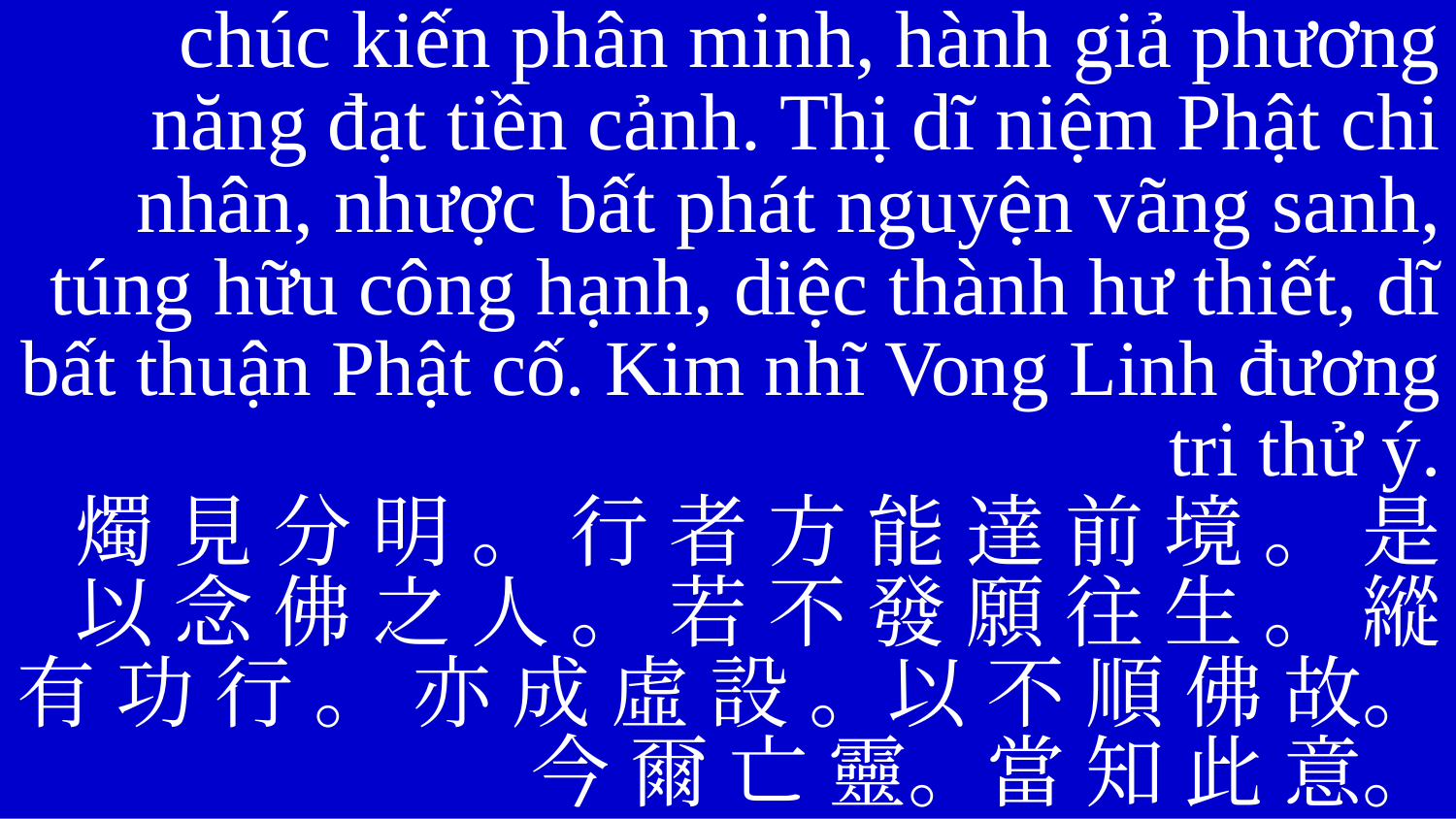

chúc kiến phân minh, hành giả phương năng đạt tiền cảnh. Thị dĩ niệm Phật chi nhân, nhược bất phát nguyện vãng sanh, túng hữu công hạnh, diệc thành hư thiết, dĩ bất thuận Phật cố. Kim nhĩ Vong Linh đương tri thử ý.
燭 見 分 明 。 行 者 方 能 達 前 境 。 是 以 念 佛 之 人 。 若 不 發 願 往 生 。 縱 有 功 行 。 亦 成 虛 設 。以 不 順 佛 故。今 爾 亡 靈。當 知 此 意。